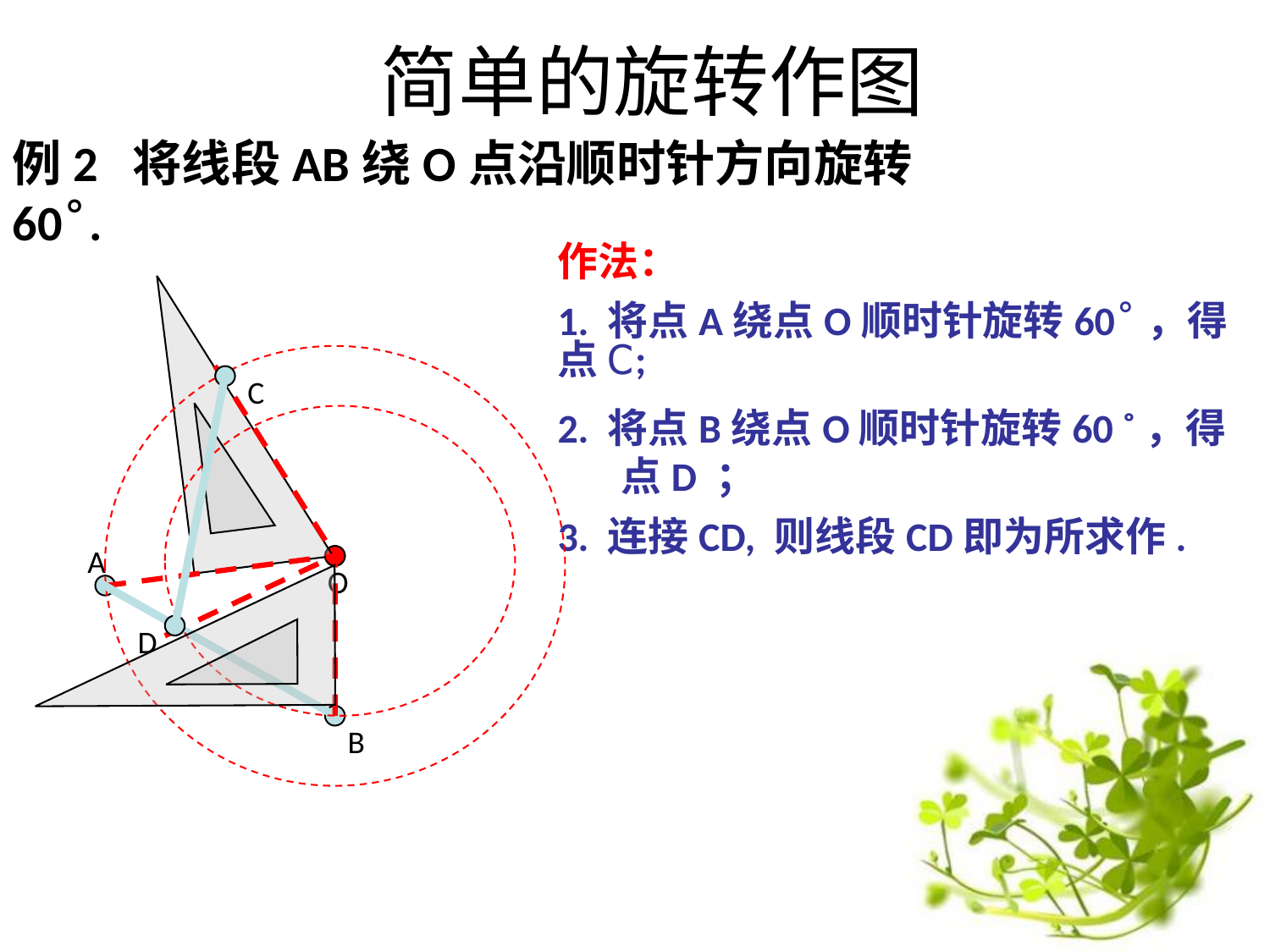

# 简单的旋转作图
例2  将线段AB绕O点沿顺时针方向旋转60˚.
作法：
1. 将点A绕点O顺时针旋转60˚，得点C;
2. 将点B绕点O顺时针旋转60 ˚，得点D ；
3. 连接CD, 则线段CD即为所求作.

C

A

O

D

B